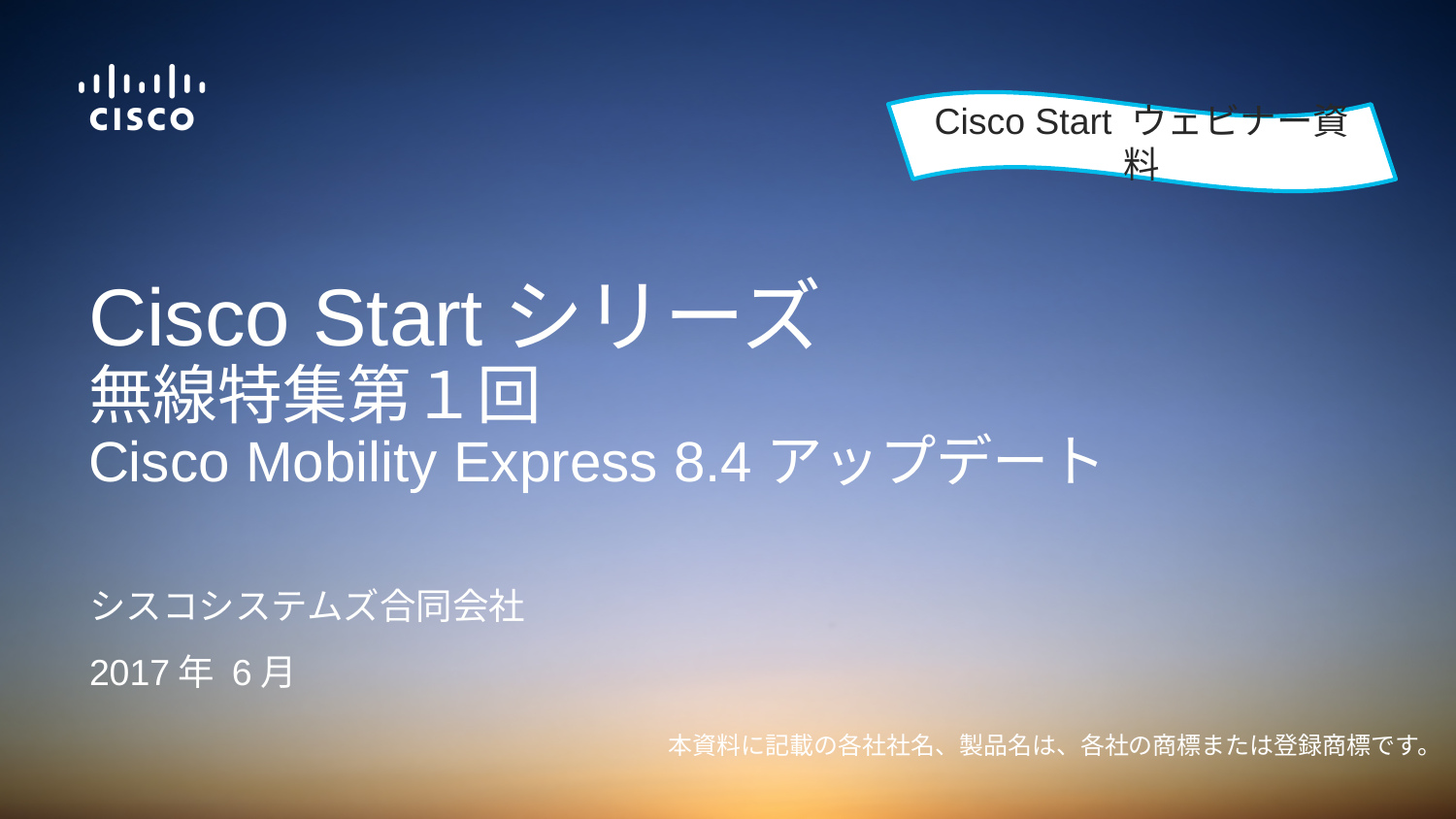

Cisco Start ウェビナー資料
# Cisco Startシリーズ 無線特集第１回 Cisco Mobility Express 8.4アップデート
シスコシステムズ合同会社
2017年 6月
本資料に記載の各社社名、製品名は、各社の商標または登録商標です。